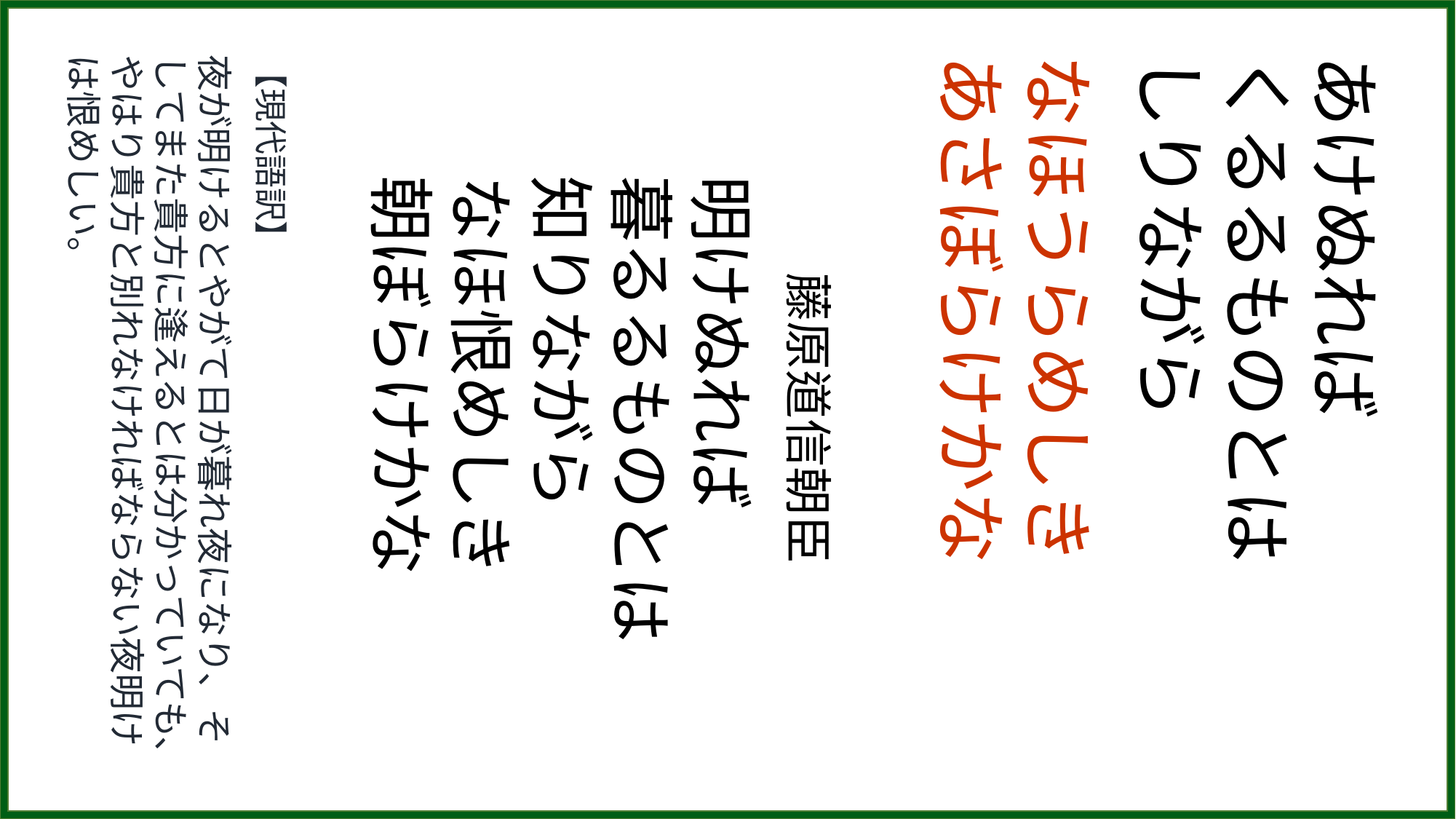

【現代語訳】

夜が明けるとやがて日が暮れ夜になり、そしてまた貴方に逢えるとは分かっていても、やはり貴方と別れなければならない夜明けは恨めしい。
　　藤原道信朝臣

明けぬれば
暮るるものとは
知りながら
なほ恨めしき
朝ぼらけかな
なほうらめしき
あさぼらけかな
あけぬれば
くるるものとは
しりながら